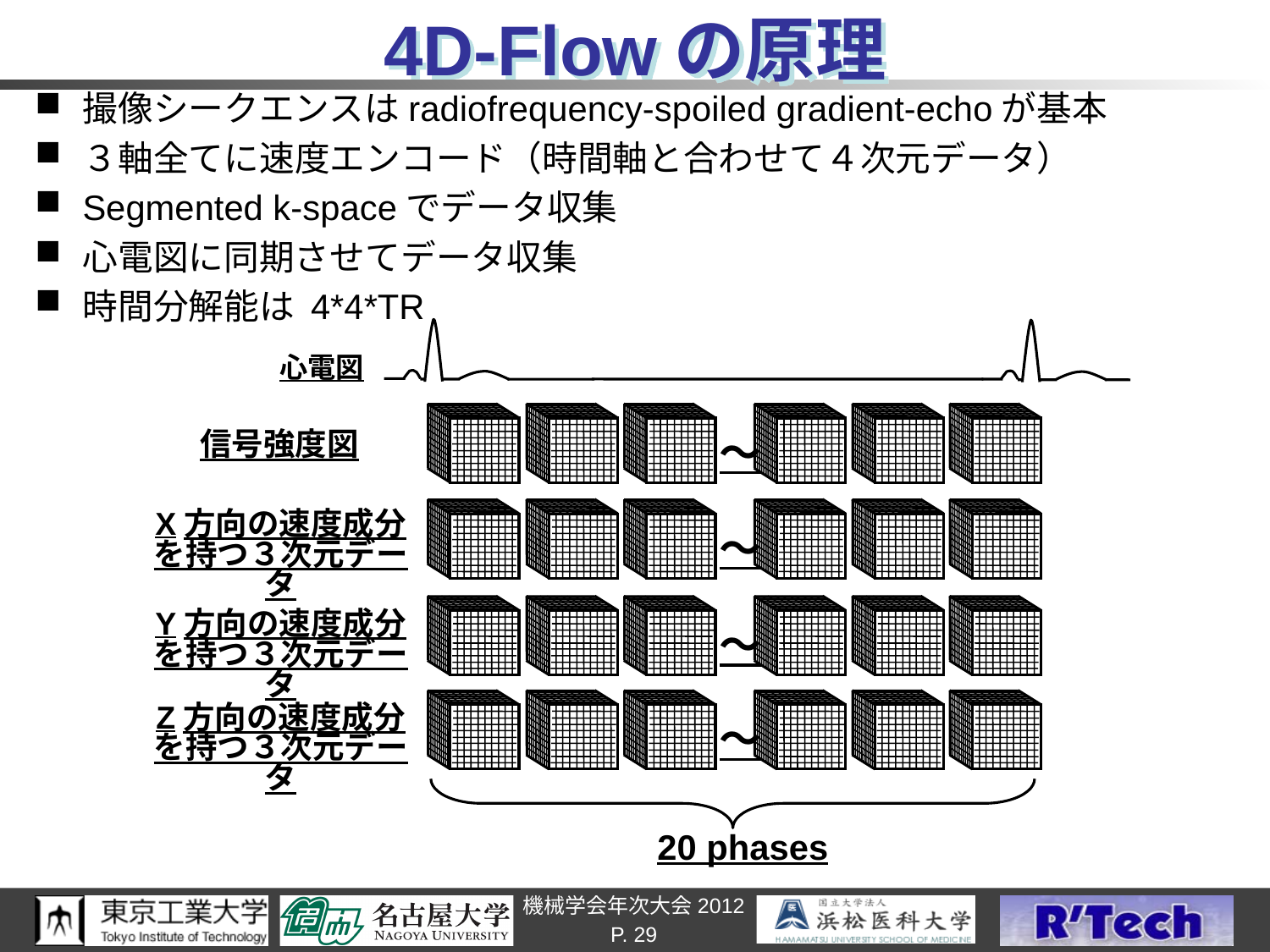

# 4D-Flowの原理
撮像シークエンスはradiofrequency-spoiled gradient-echoが基本
３軸全てに速度エンコード（時間軸と合わせて４次元データ）
Segmented k-spaceでデータ収集
心電図に同期させてデータ収集
時間分解能は 4*4*TR

心電図

～
信号強度図

～

X方向の速度成分を持つ３次元データ

～
Y方向の速度成分を持つ３次元データ

～
Z方向の速度成分を持つ３次元データ
20 phases
P. 29